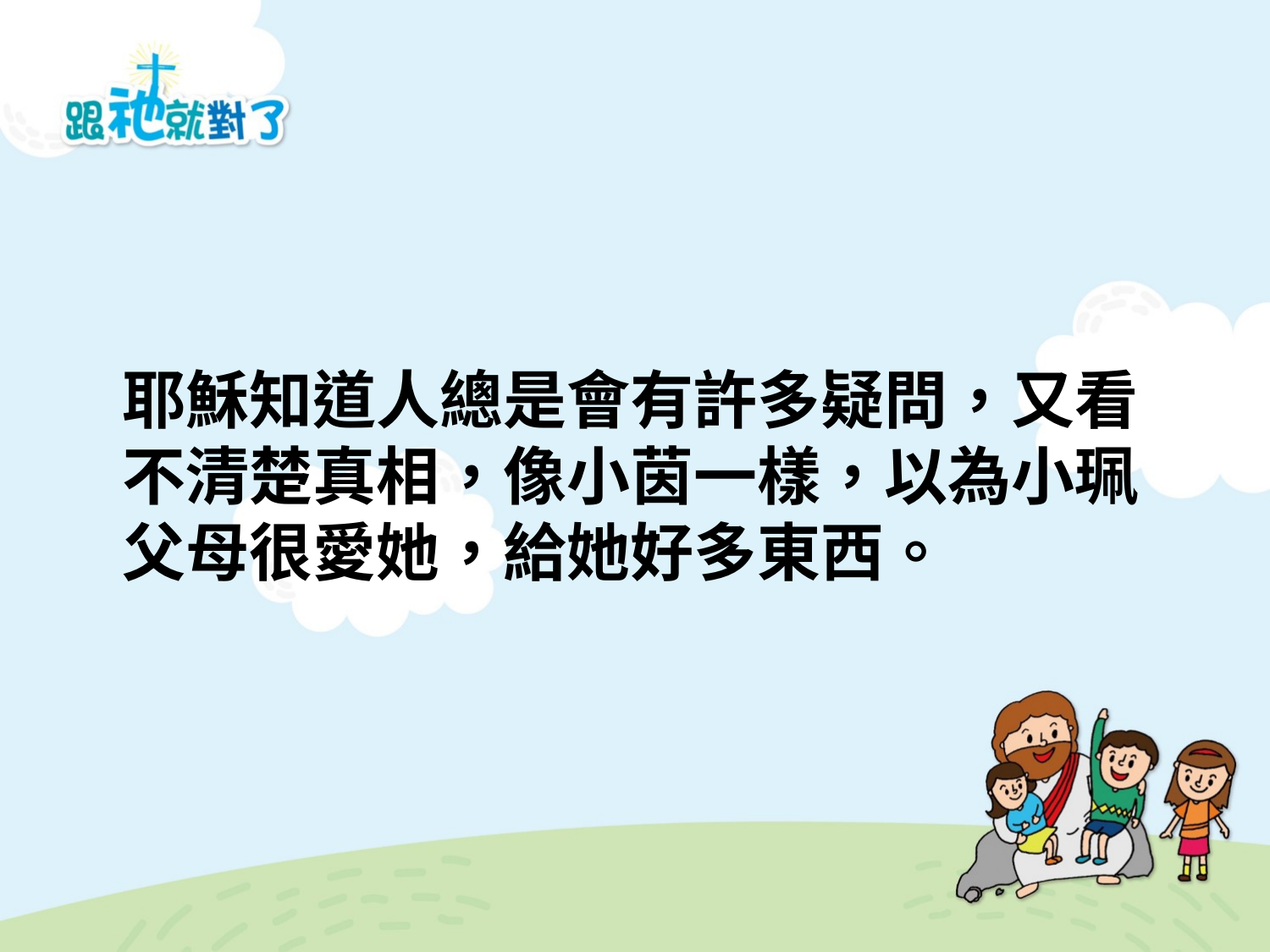

耶穌知道人總是會有許多疑問，又看不清楚真相，像小茵一樣，以為小珮父母很愛她，給她好多東西。